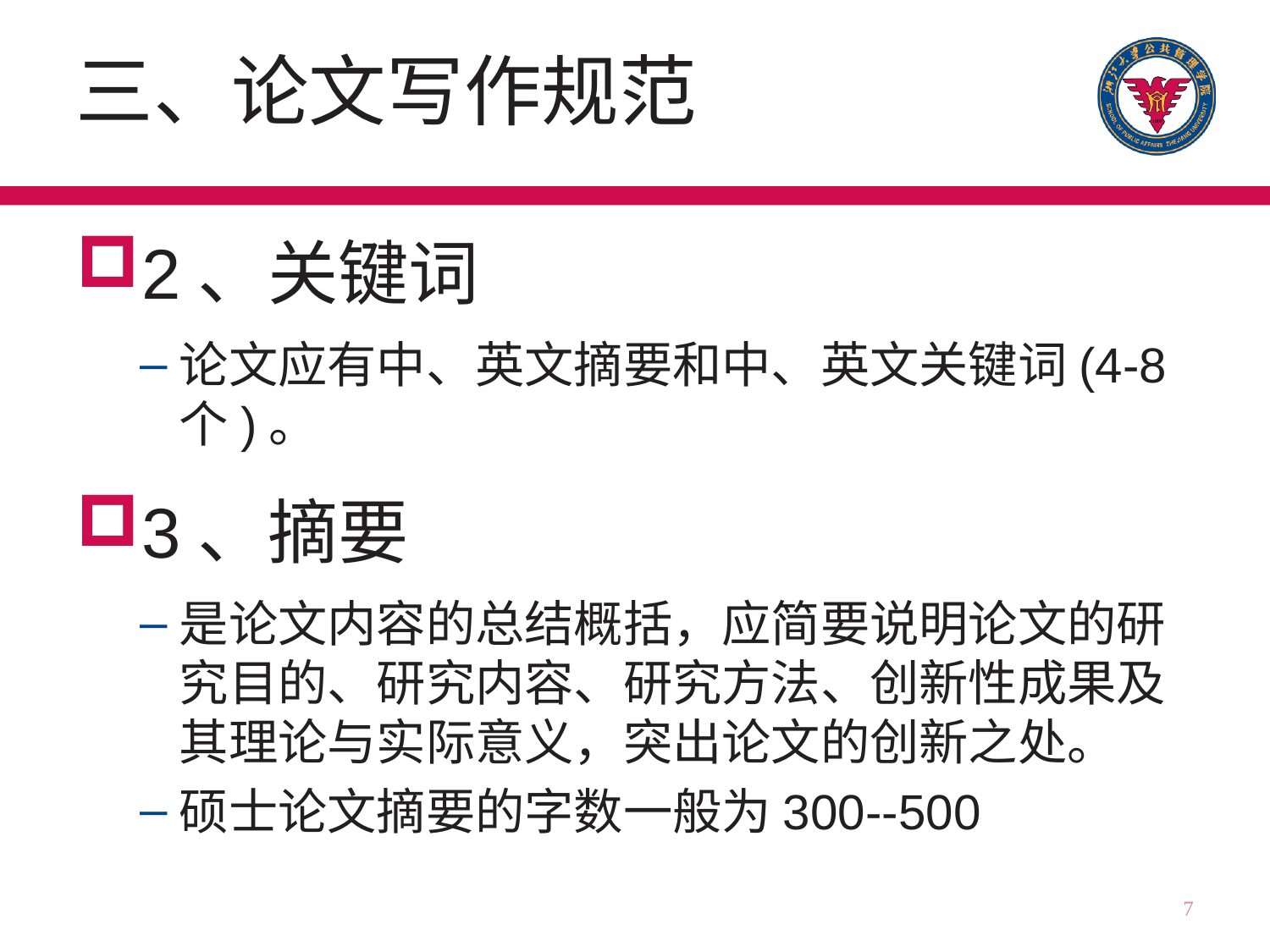

# 三、论文写作规范
2、关键词
论文应有中、英文摘要和中、英文关键词(4-8个)。
3、摘要
是论文内容的总结概括，应简要说明论文的研究目的、研究内容、研究方法、创新性成果及其理论与实际意义，突出论文的创新之处。
硕士论文摘要的字数一般为300--500

7